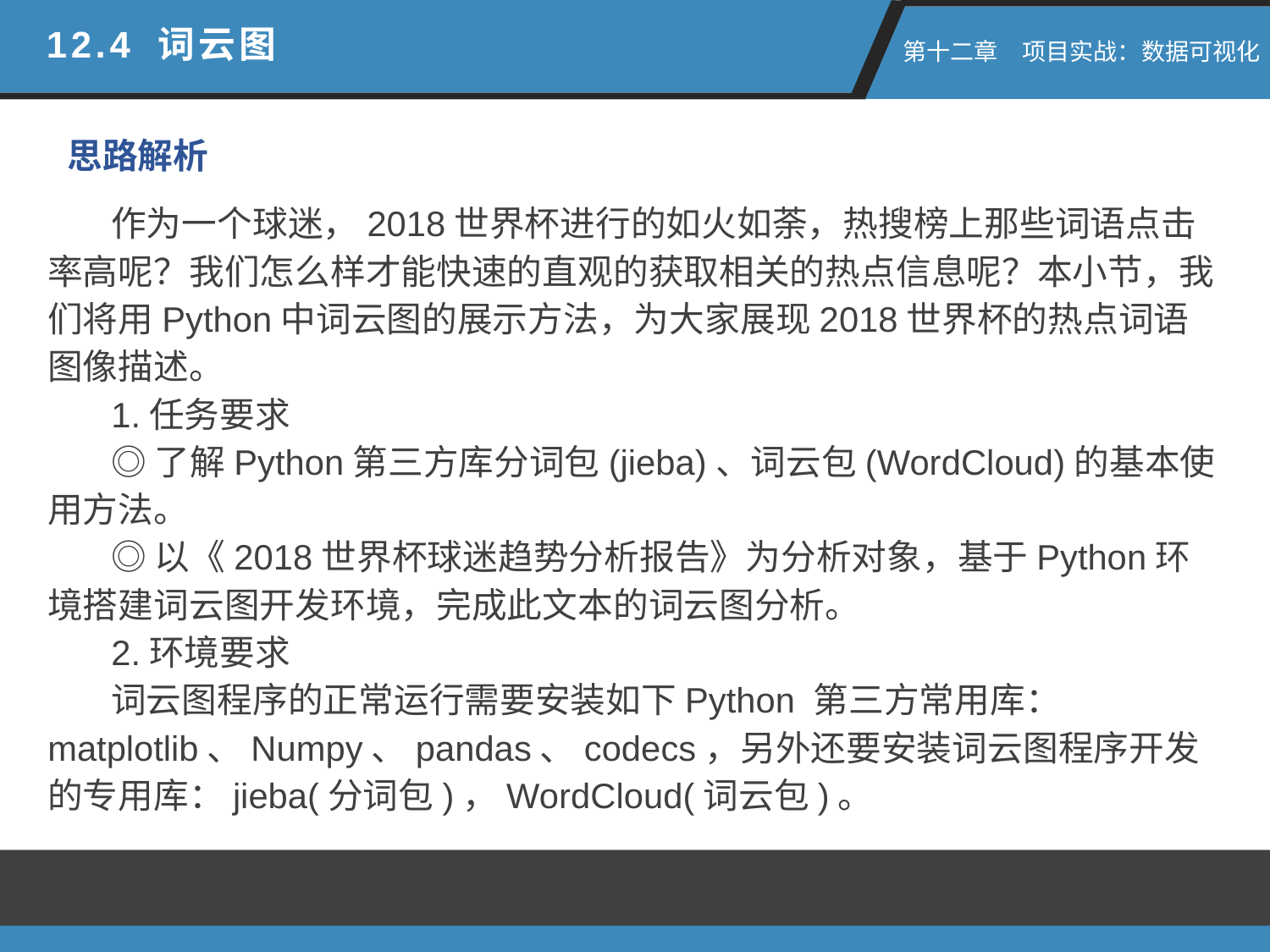

12.4 词云图
  第十二章　项目实战：数据可视化
思路解析
作为一个球迷，2018世界杯进行的如火如荼，热搜榜上那些词语点击率高呢？我们怎么样才能快速的直观的获取相关的热点信息呢？本小节，我们将用Python中词云图的展示方法，为大家展现2018世界杯的热点词语图像描述。
1.任务要求
◎了解Python第三方库分词包(jieba)、词云包(WordCloud)的基本使用方法。
◎以《2018世界杯球迷趋势分析报告》为分析对象，基于Python环境搭建词云图开发环境，完成此文本的词云图分析。
2.环境要求
词云图程序的正常运行需要安装如下Python 第三方常用库：matplotlib、Numpy、pandas、codecs，另外还要安装词云图程序开发的专用库：jieba(分词包)，WordCloud(词云包)。